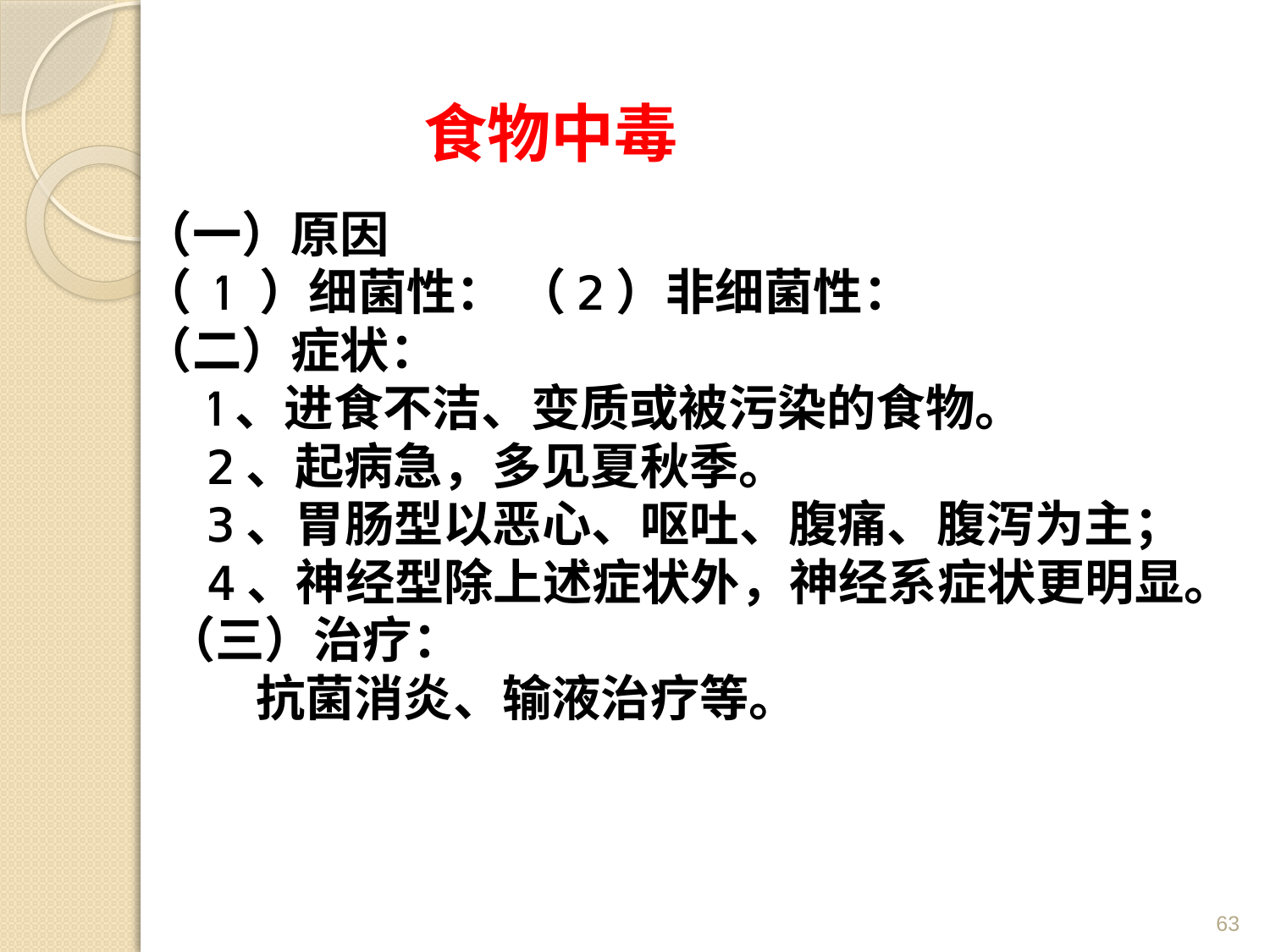

# 食物中毒
（一）原因
（ 1 ）细菌性： （2）非细菌性：
（二）症状：
    1、进食不洁、变质或被污染的食物。
    2、起病急，多见夏秋季。
    3、胃肠型以恶心、呕吐、腹痛、腹泻为主；
    4、神经型除上述症状外，神经系症状更明显。
 （三）治疗：
         抗菌消炎、输液治疗等。

63